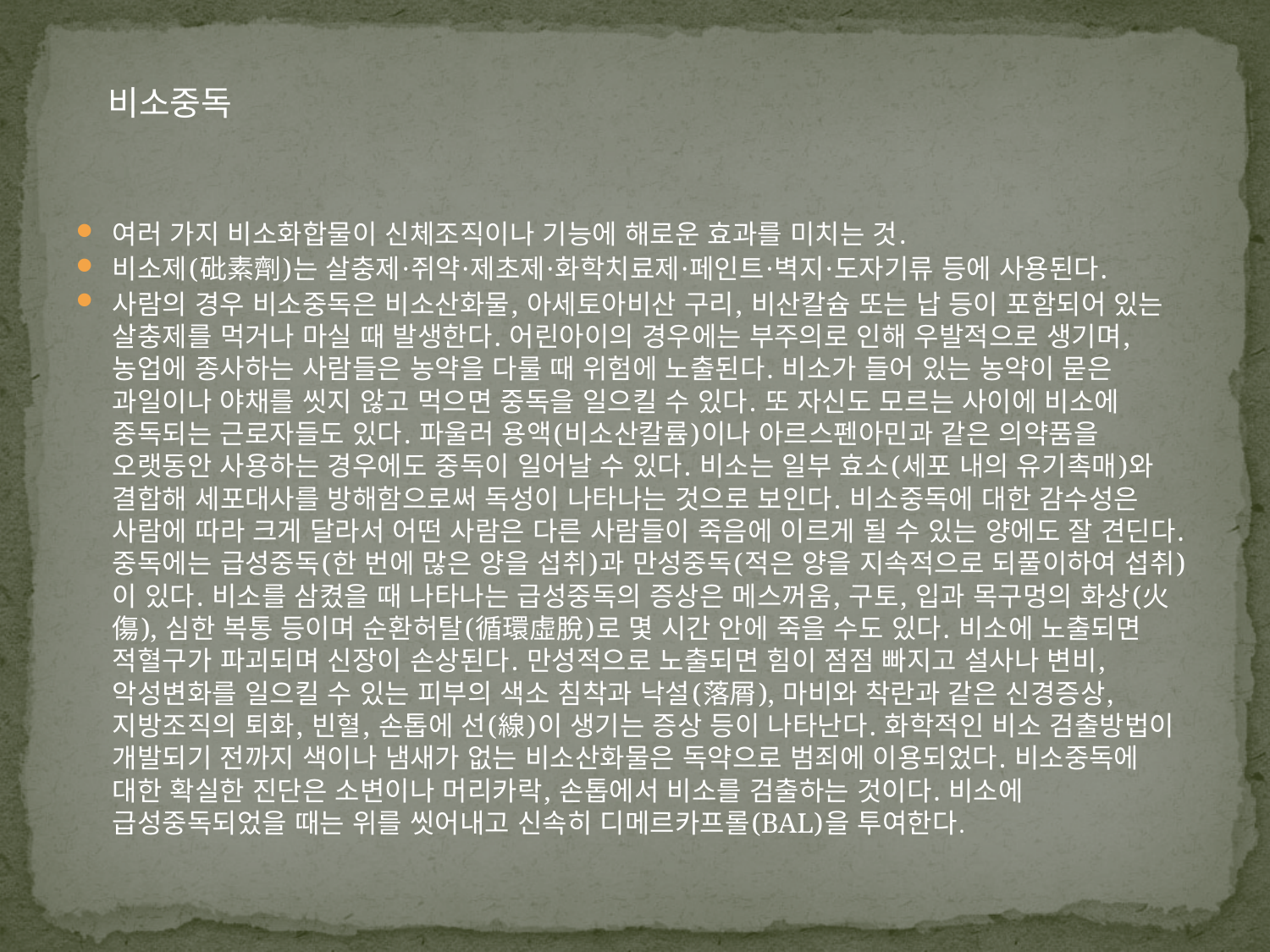

비소중독

여러 가지 비소화합물이 신체조직이나 기능에 해로운 효과를 미치는 것.
비소제(砒素劑)는 살충제·쥐약·제초제·화학치료제·페인트·벽지·도자기류 등에 사용된다.
사람의 경우 비소중독은 비소산화물, 아세토아비산 구리, 비산칼슘 또는 납 등이 포함되어 있는 살충제를 먹거나 마실 때 발생한다. 어린아이의 경우에는 부주의로 인해 우발적으로 생기며, 농업에 종사하는 사람들은 농약을 다룰 때 위험에 노출된다. 비소가 들어 있는 농약이 묻은 과일이나 야채를 씻지 않고 먹으면 중독을 일으킬 수 있다. 또 자신도 모르는 사이에 비소에 중독되는 근로자들도 있다. 파울러 용액(비소산칼륨)이나 아르스펜아민과 같은 의약품을 오랫동안 사용하는 경우에도 중독이 일어날 수 있다. 비소는 일부 효소(세포 내의 유기촉매)와 결합해 세포대사를 방해함으로써 독성이 나타나는 것으로 보인다. 비소중독에 대한 감수성은 사람에 따라 크게 달라서 어떤 사람은 다른 사람들이 죽음에 이르게 될 수 있는 양에도 잘 견딘다. 중독에는 급성중독(한 번에 많은 양을 섭취)과 만성중독(적은 양을 지속적으로 되풀이하여 섭취)이 있다. 비소를 삼켰을 때 나타나는 급성중독의 증상은 메스꺼움, 구토, 입과 목구멍의 화상(火傷), 심한 복통 등이며 순환허탈(循環虛脫)로 몇 시간 안에 죽을 수도 있다. 비소에 노출되면 적혈구가 파괴되며 신장이 손상된다. 만성적으로 노출되면 힘이 점점 빠지고 설사나 변비, 악성변화를 일으킬 수 있는 피부의 색소 침착과 낙설(落屑), 마비와 착란과 같은 신경증상, 지방조직의 퇴화, 빈혈, 손톱에 선(線)이 생기는 증상 등이 나타난다. 화학적인 비소 검출방법이 개발되기 전까지 색이나 냄새가 없는 비소산화물은 독약으로 범죄에 이용되었다. 비소중독에 대한 확실한 진단은 소변이나 머리카락, 손톱에서 비소를 검출하는 것이다. 비소에 급성중독되었을 때는 위를 씻어내고 신속히 디메르카프롤(BAL)을 투여한다.